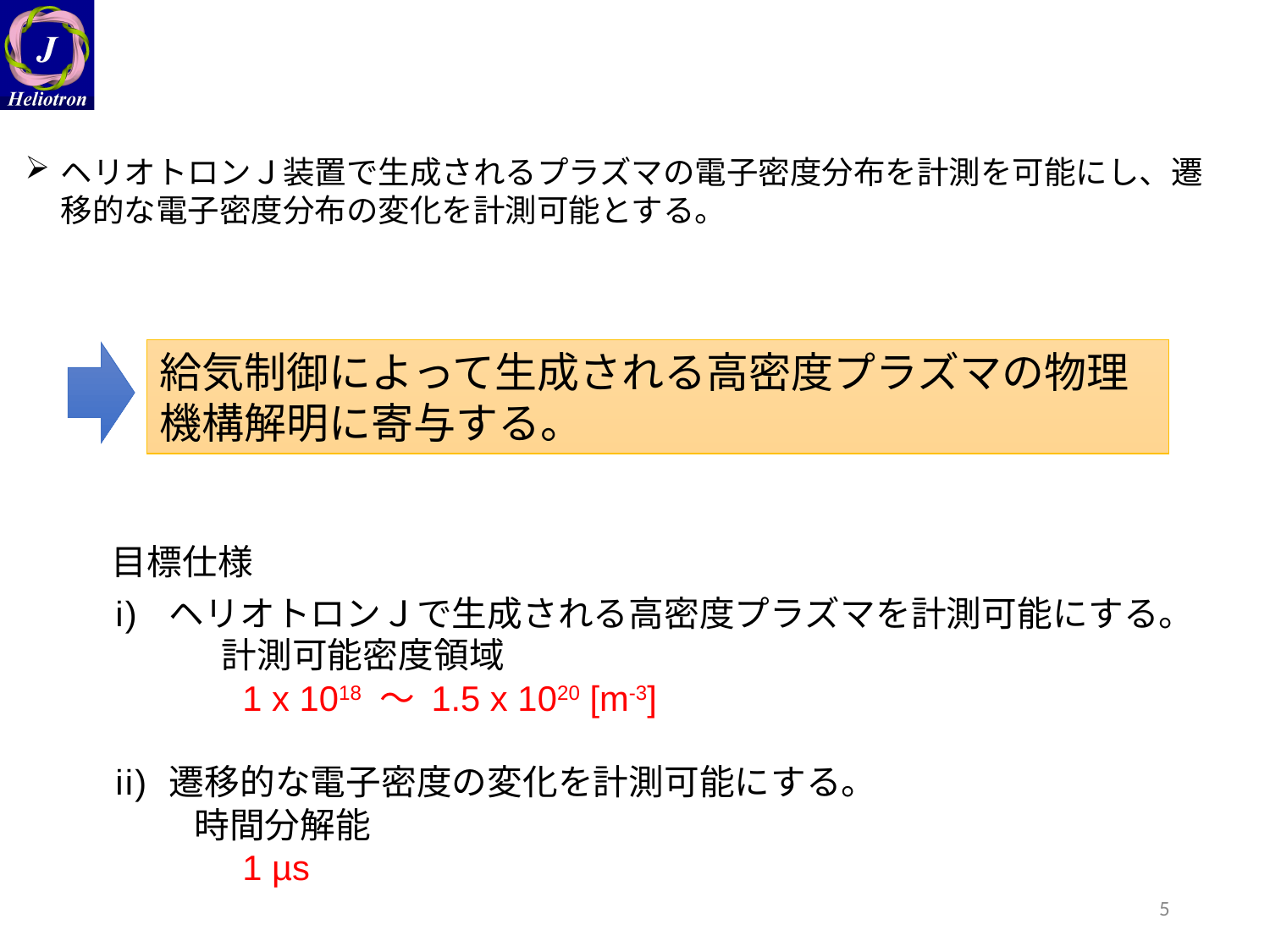

# 目的
ヘリオトロンＪ装置で生成されるプラズマの電子密度分布を計測を可能にし、遷移的な電子密度分布の変化を計測可能とする。

給気制御によって生成される高密度プラズマの物理機構解明に寄与する。

目標仕様
ヘリオトロンＪで生成される高密度プラズマを計測可能にする。
　　　計測可能密度領域
	1 x 1018 ～ 1.5 x 1020 [m-3]

遷移的な電子密度の変化を計測可能にする。
         時間分解能
	1 µs
5